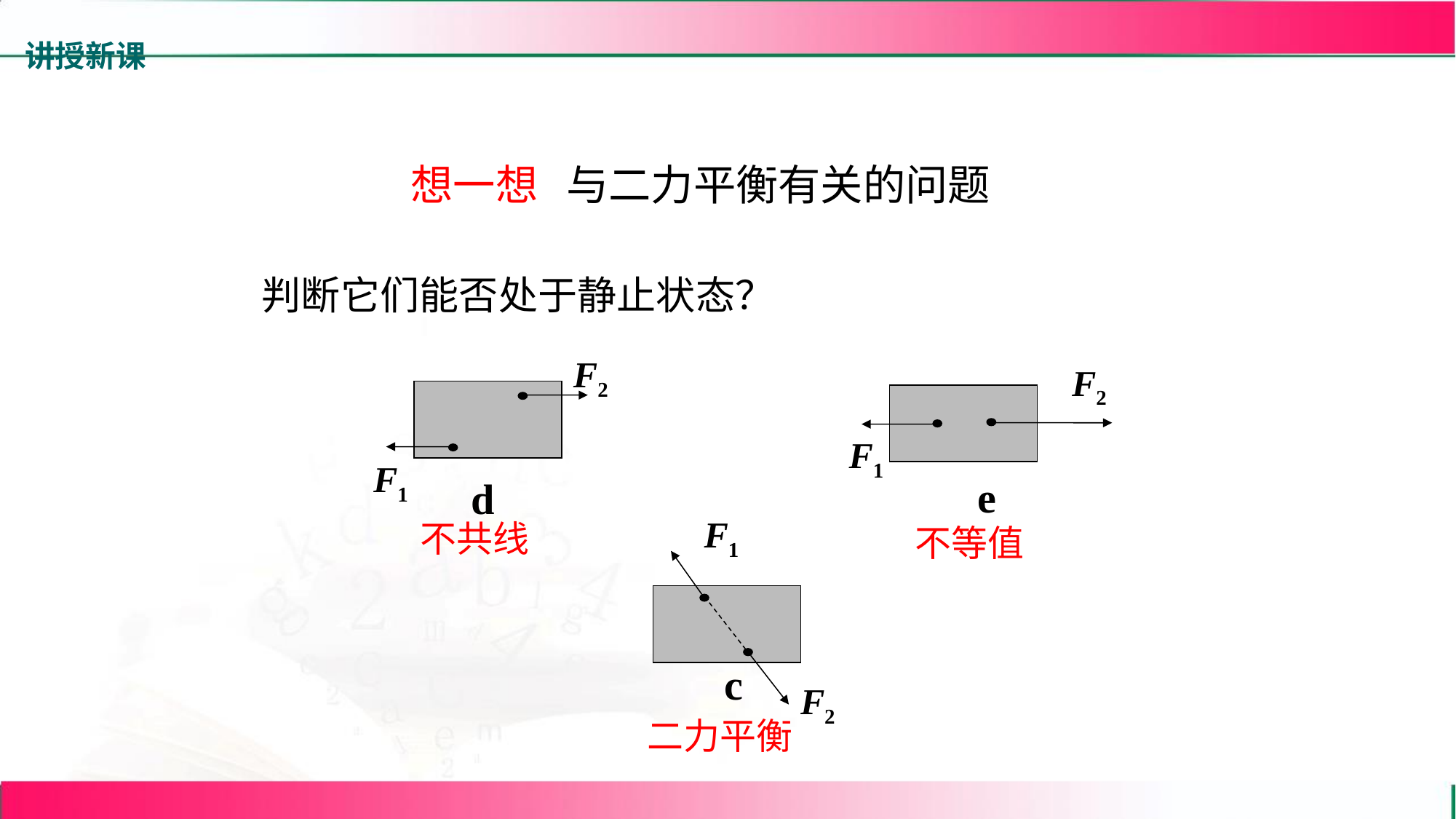

讲授新课
想一想   与二力平衡有关的问题
判断它们能否处于静止状态？
F2
F2

F1

F1
e
d
F1
不共线
不等值

c

F2
二力平衡